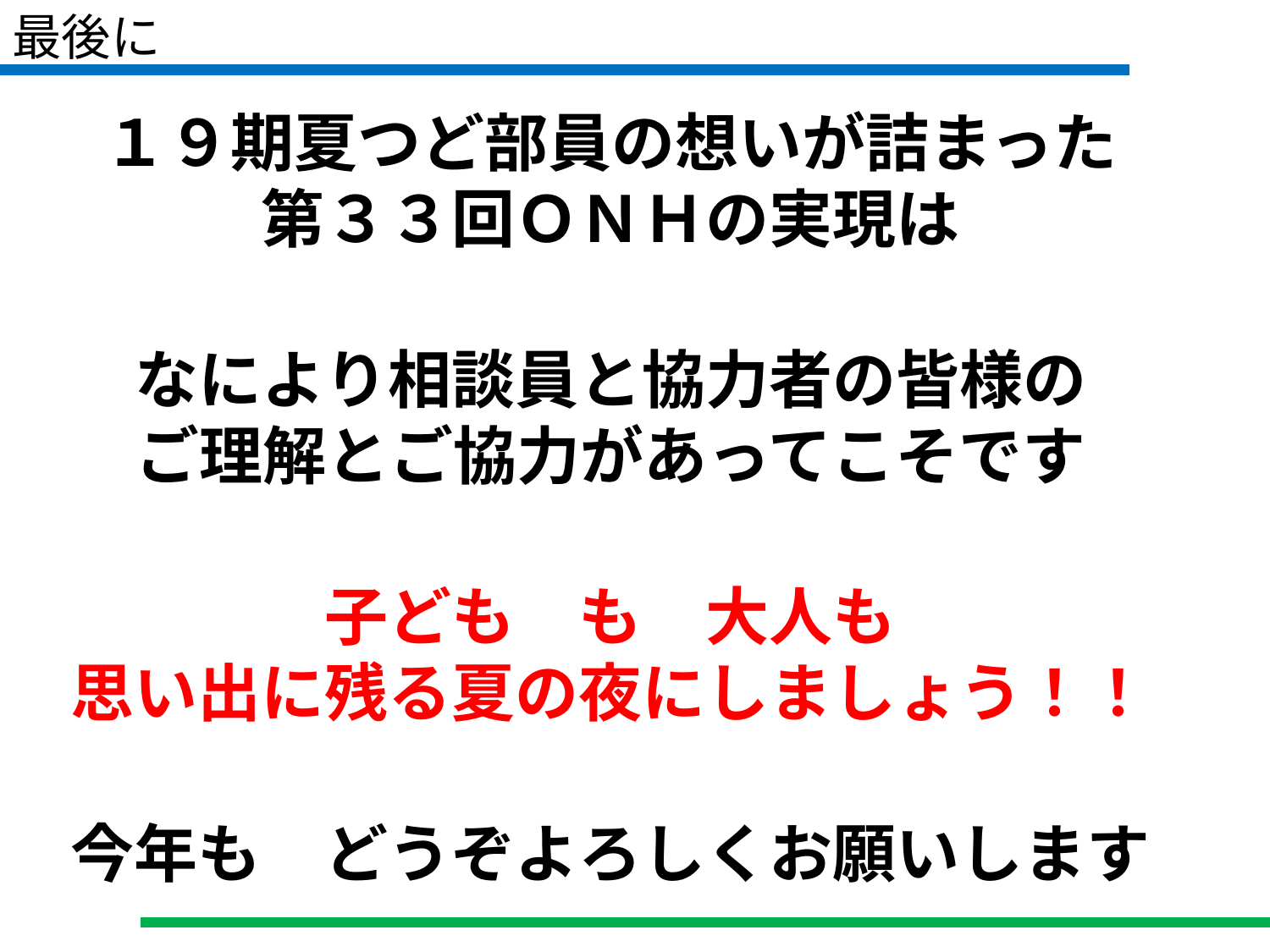

最後に
１９期夏つど部員の想いが詰まった
第３３回ＯＮＨの実現は

なにより相談員と協力者の皆様の
ご理解とご協力があってこそです

子ども　も　大人も
思い出に残る夏の夜にしましょう！！

今年も　どうぞよろしくお願いします